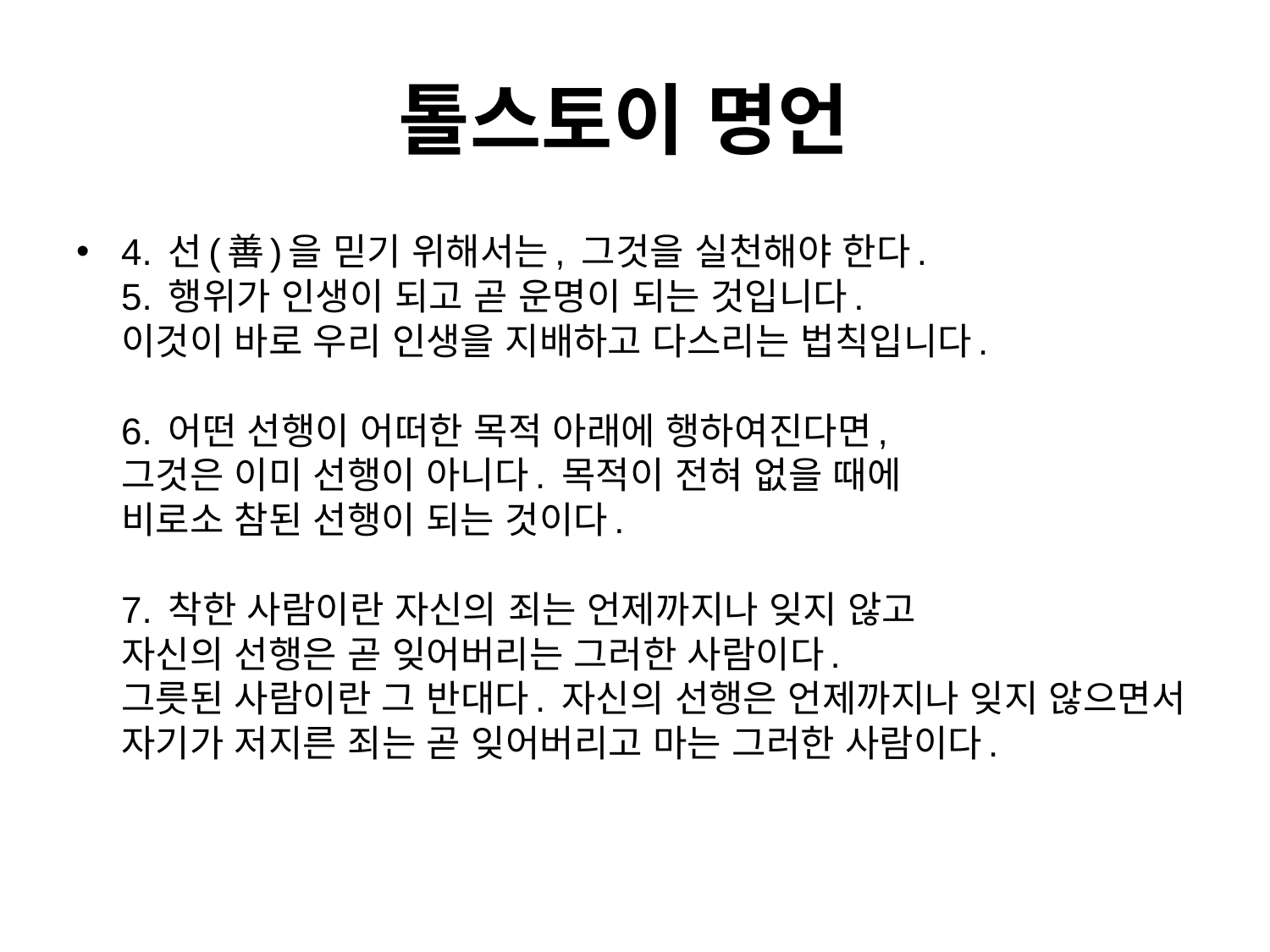

# 톨스토이 명언
4. 선(善)을 믿기 위해서는, 그것을 실천해야 한다.
5. 행위가 인생이 되고 곧 운명이 되는 것입니다.
이것이 바로 우리 인생을 지배하고 다스리는 법칙입니다.
6. 어떤 선행이 어떠한 목적 아래에 행하여진다면,
그것은 이미 선행이 아니다. 목적이 전혀 없을 때에
비로소 참된 선행이 되는 것이다.
7. 착한 사람이란 자신의 죄는 언제까지나 잊지 않고
자신의 선행은 곧 잊어버리는 그러한 사람이다.
그릇된 사람이란 그 반대다. 자신의 선행은 언제까지나 잊지 않으면서
자기가 저지른 죄는 곧 잊어버리고 마는 그러한 사람이다.